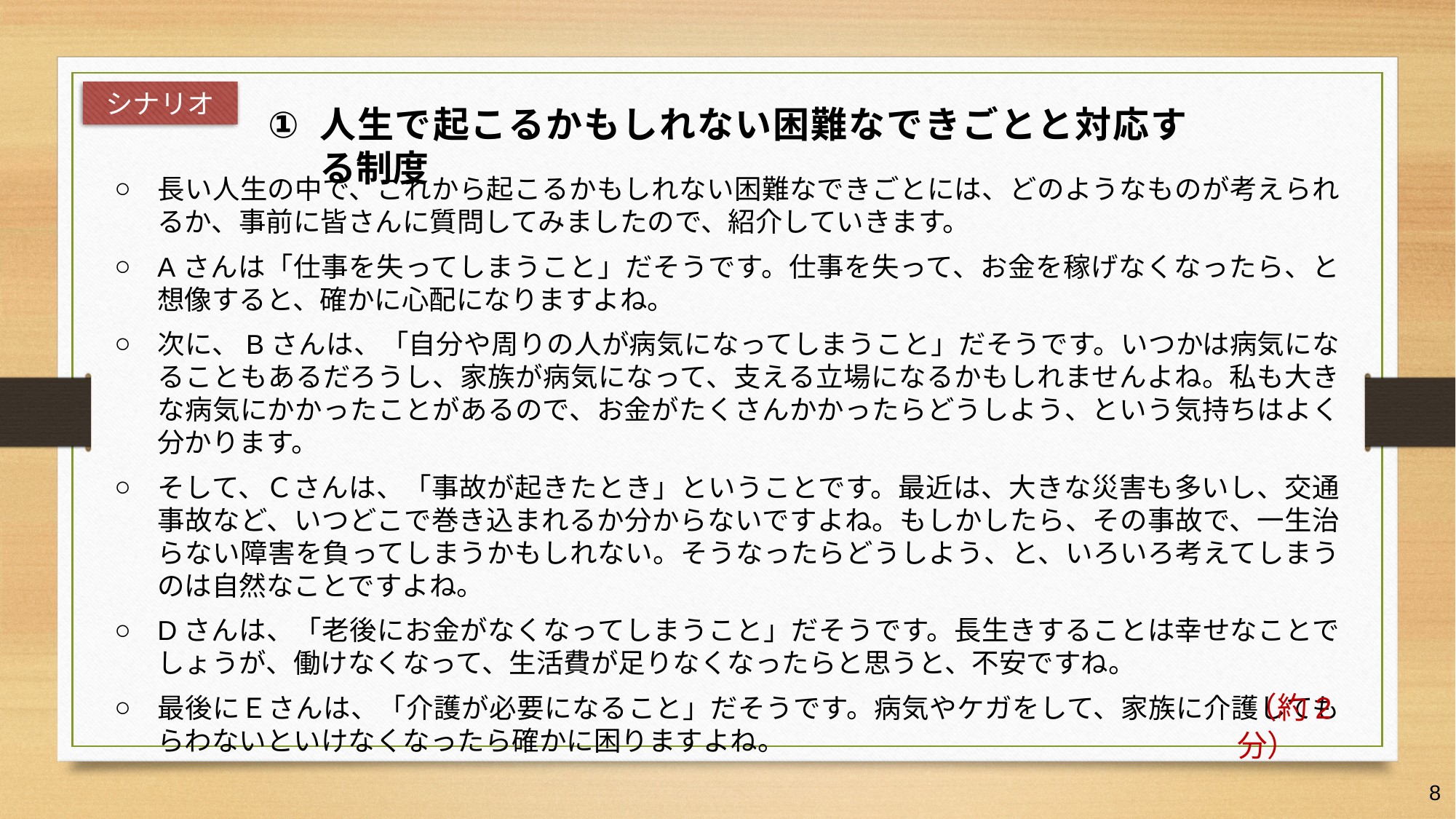

シナリオ
人生で起こるかもしれない困難なできごとと対応する制度
長い人生の中で、これから起こるかもしれない困難なできごとには、どのようなものが考えられるか、事前に皆さんに質問してみましたので、紹介していきます。
Aさんは「仕事を失ってしまうこと」だそうです。仕事を失って、お金を稼げなくなったら、と想像すると、確かに心配になりますよね。
次に、Bさんは、「自分や周りの人が病気になってしまうこと」だそうです。いつかは病気になることもあるだろうし、家族が病気になって、支える立場になるかもしれませんよね。私も大きな病気にかかったことがあるので、お金がたくさんかかったらどうしよう、という気持ちはよく分かります。
そして、Ｃさんは、「事故が起きたとき」ということです。最近は、大きな災害も多いし、交通事故など、いつどこで巻き込まれるか分からないですよね。もしかしたら、その事故で、一生治らない障害を負ってしまうかもしれない。そうなったらどうしよう、と、いろいろ考えてしまうのは自然なことですよね。
Dさんは、「老後にお金がなくなってしまうこと」だそうです。長生きすることは幸せなことでしょうが、働けなくなって、生活費が足りなくなったらと思うと、不安ですね。
最後にＥさんは、「介護が必要になること」だそうです。病気やケガをして、家族に介護してもらわないといけなくなったら確かに困りますよね。
　（約2分）
8